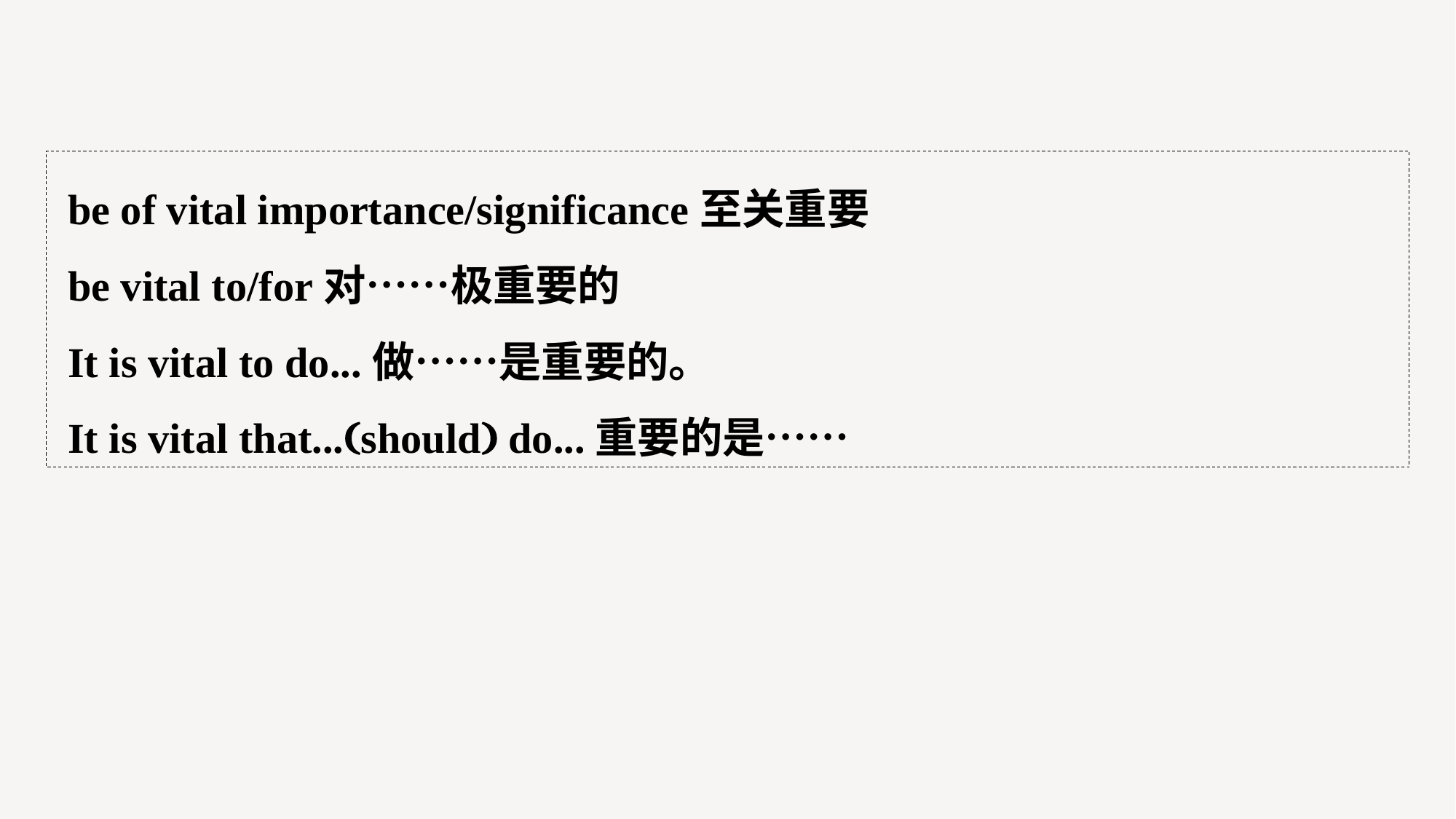

be of vital importance/significance至关重要
be vital to/for对……极重要的
It is vital to do...做……是重要的。
It is vital that...(should) do...重要的是……